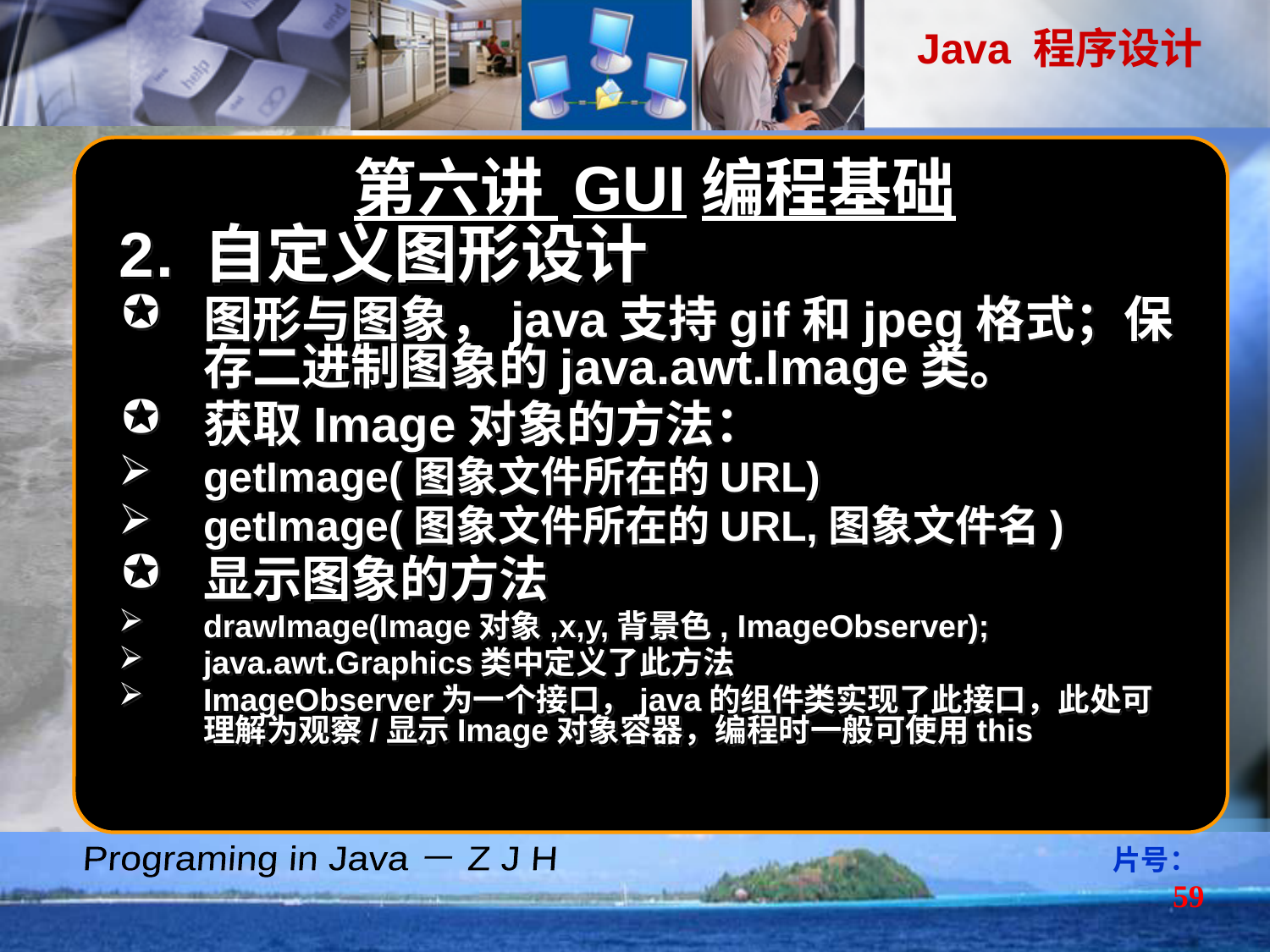

第六讲 GUI编程基础
自定义图形设计
图形与图象，java支持gif和jpeg格式；保存二进制图象的java.awt.Image类。
获取Image对象的方法：
getImage(图象文件所在的URL)
getImage(图象文件所在的URL,图象文件名)
显示图象的方法
drawImage(Image对象,x,y,背景色, ImageObserver);
java.awt.Graphics类中定义了此方法
ImageObserver为一个接口，java的组件类实现了此接口，此处可理解为观察/显示Image对象容器，编程时一般可使用this

片号：59